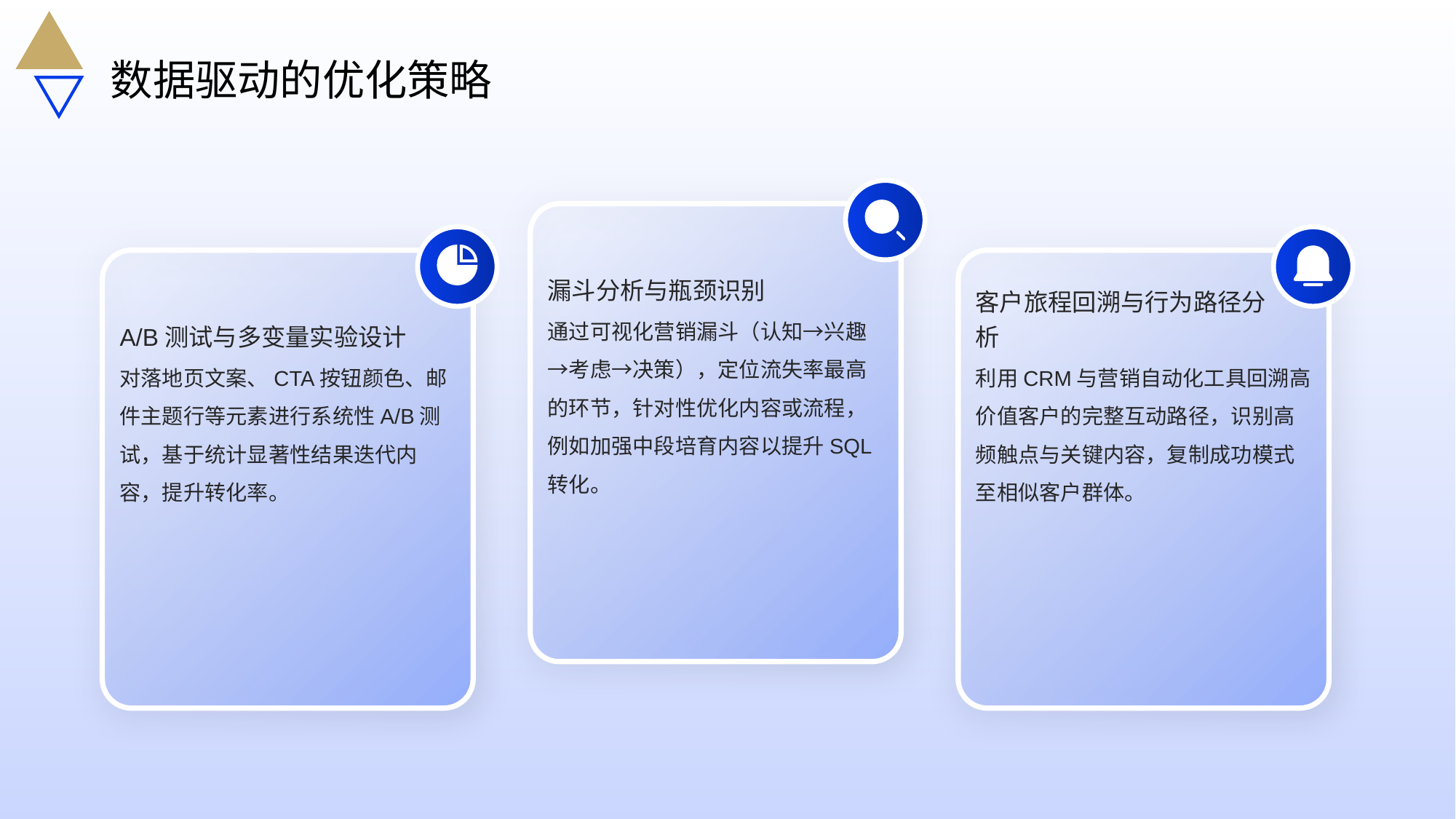

数据驱动的优化策略

漏斗分析与瓶颈识别

A/B测试与多变量实验设计
客户旅程回溯与行为路径分析
通过可视化营销漏斗（认知→兴趣→考虑→决策），定位流失率最高的环节，针对性优化内容或流程，例如加强中段培育内容以提升SQL转化。
对落地页文案、CTA按钮颜色、邮件主题行等元素进行系统性A/B测试，基于统计显著性结果迭代内容，提升转化率。
利用CRM与营销自动化工具回溯高价值客户的完整互动路径，识别高频触点与关键内容，复制成功模式至相似客户群体。